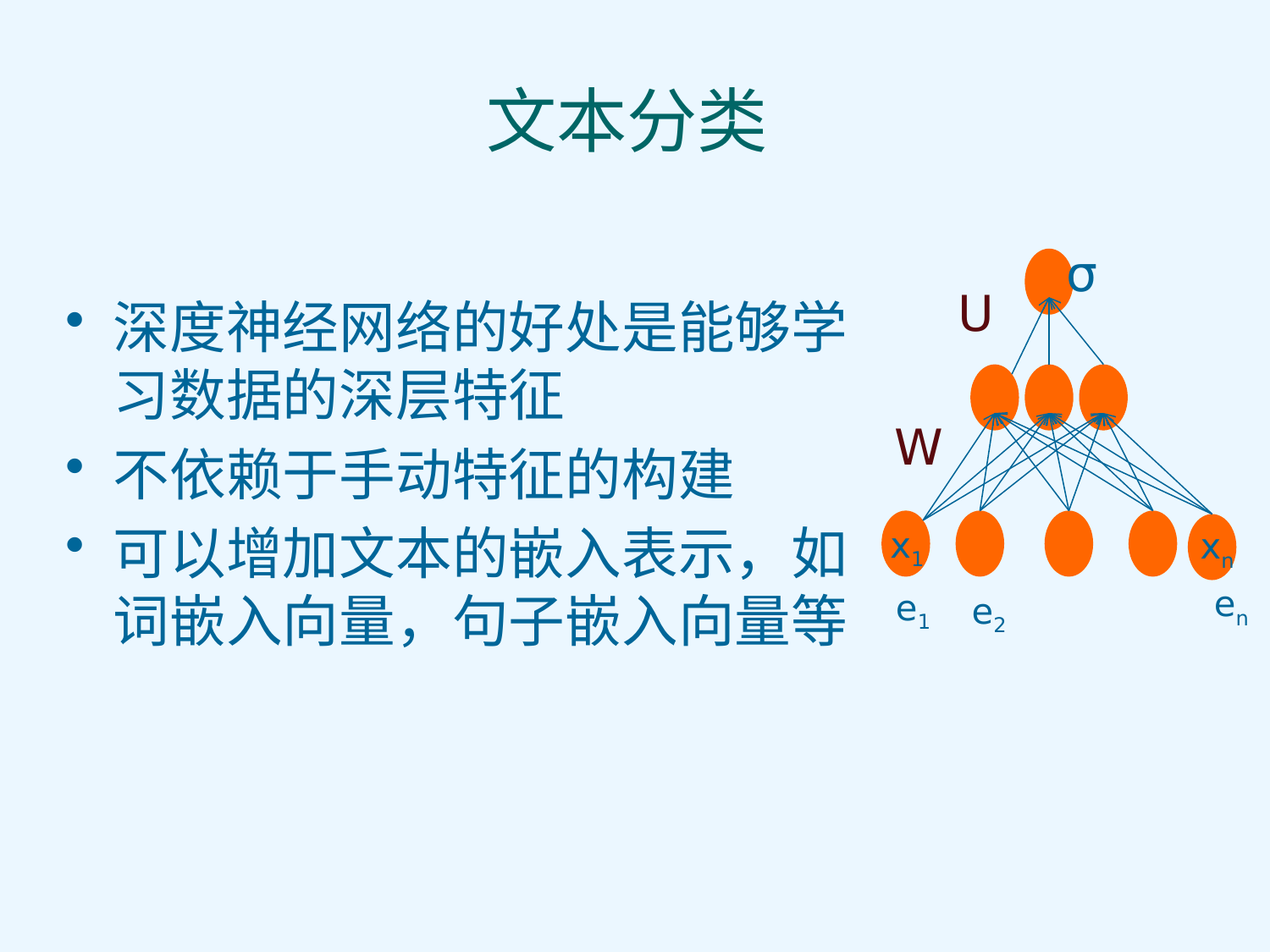

# 文本分类
σ

U

W

x1
xn

深度神经网络的好处是能够学习数据的深层特征
不依赖于手动特征的构建
可以增加文本的嵌入表示，如词嵌入向量，句子嵌入向量等
en
e1
e2